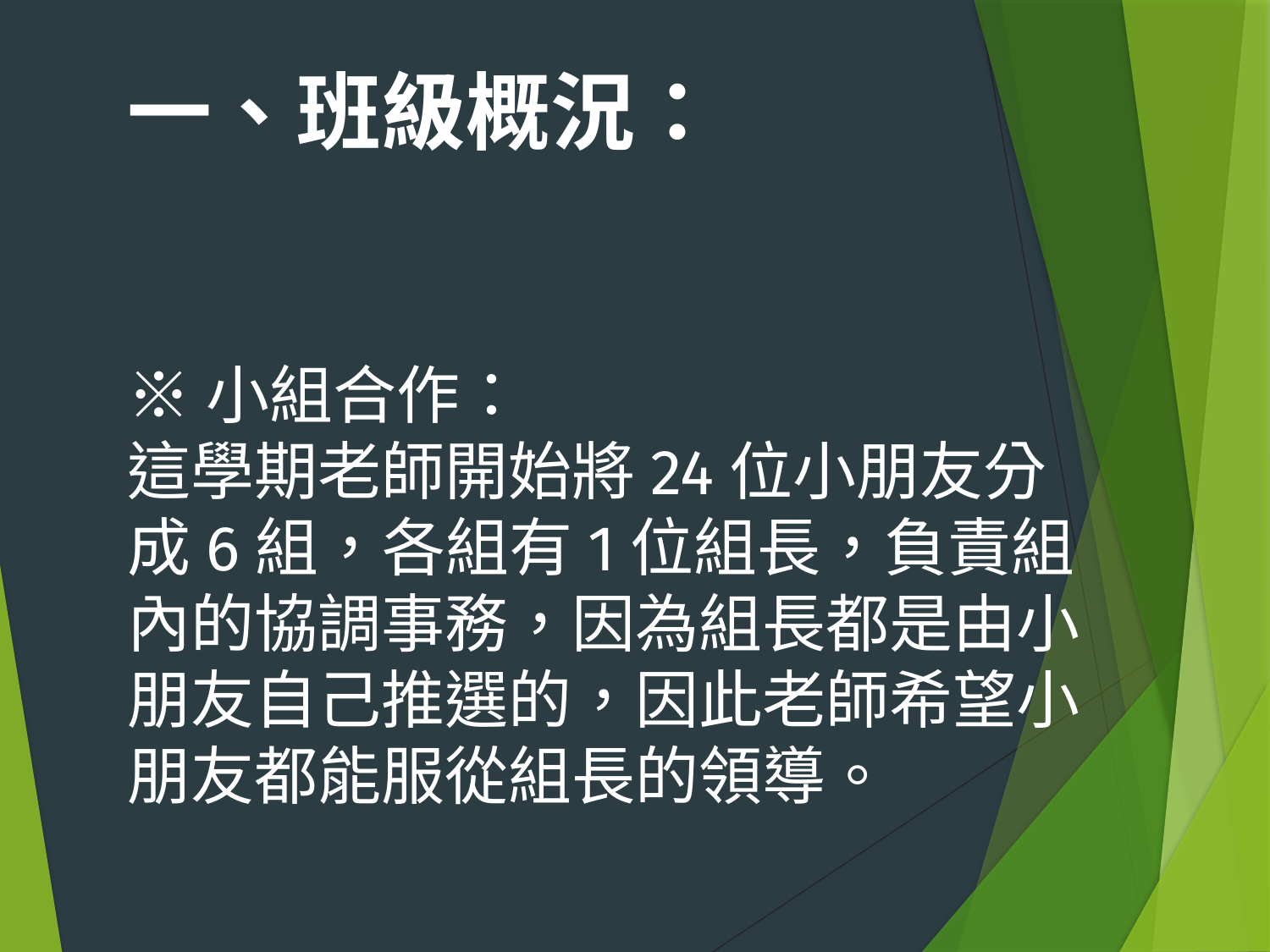

一、班級概況：
※小組合作：
這學期老師開始將24位小朋友分成6組，各組有1位組長，負責組內的協調事務，因為組長都是由小朋友自己推選的，因此老師希望小朋友都能服從組長的領導。